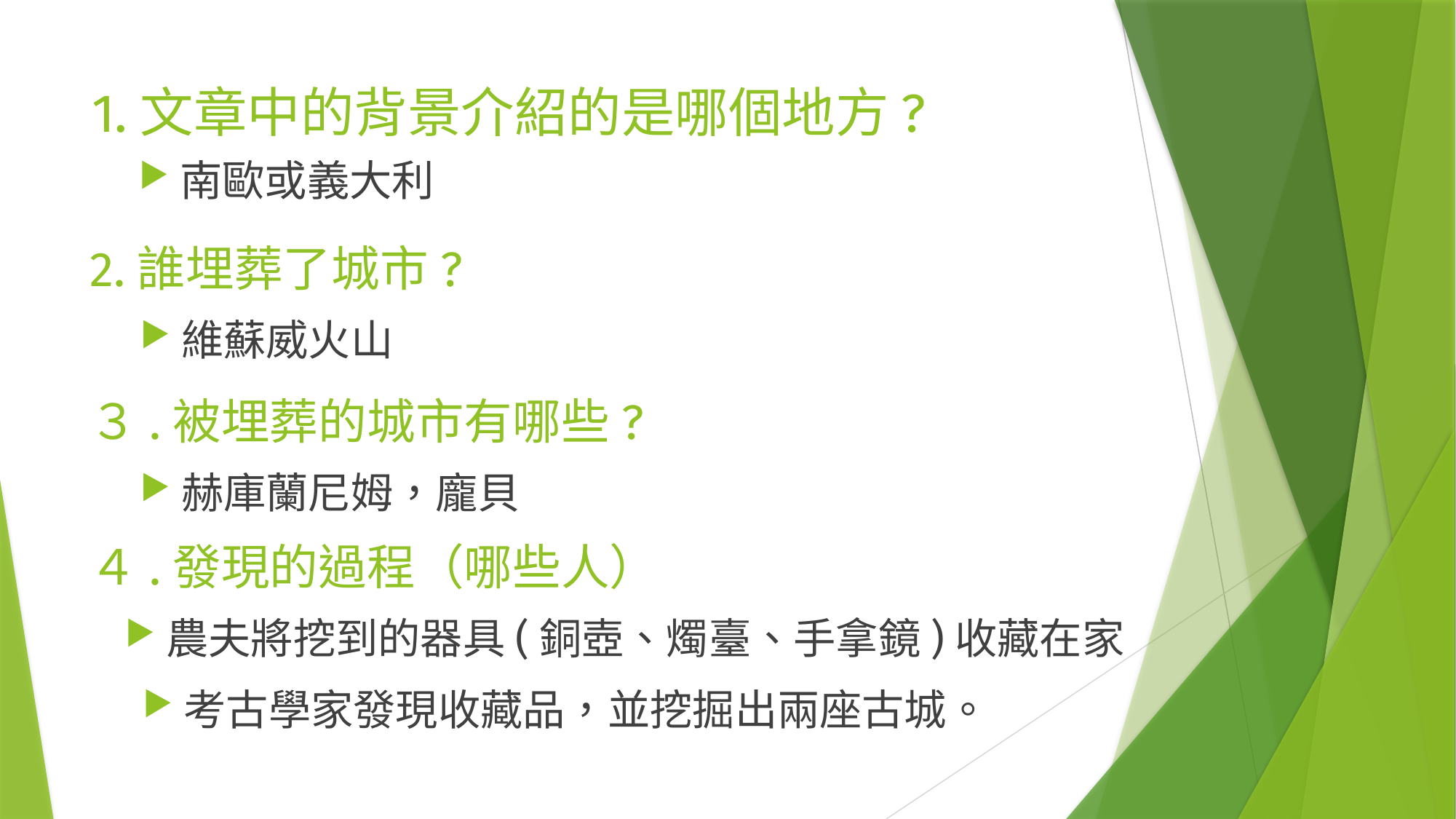

# 1.文章中的背景介紹的是哪個地方?
南歐或義大利
2.誰埋葬了城市?
維蘇威火山
３.被埋葬的城市有哪些?
赫庫蘭尼姆，龐貝
４.發現的過程（哪些人）
農夫將挖到的器具(銅壺、燭臺、手拿鏡)收藏在家
考古學家發現收藏品，並挖掘出兩座古城。